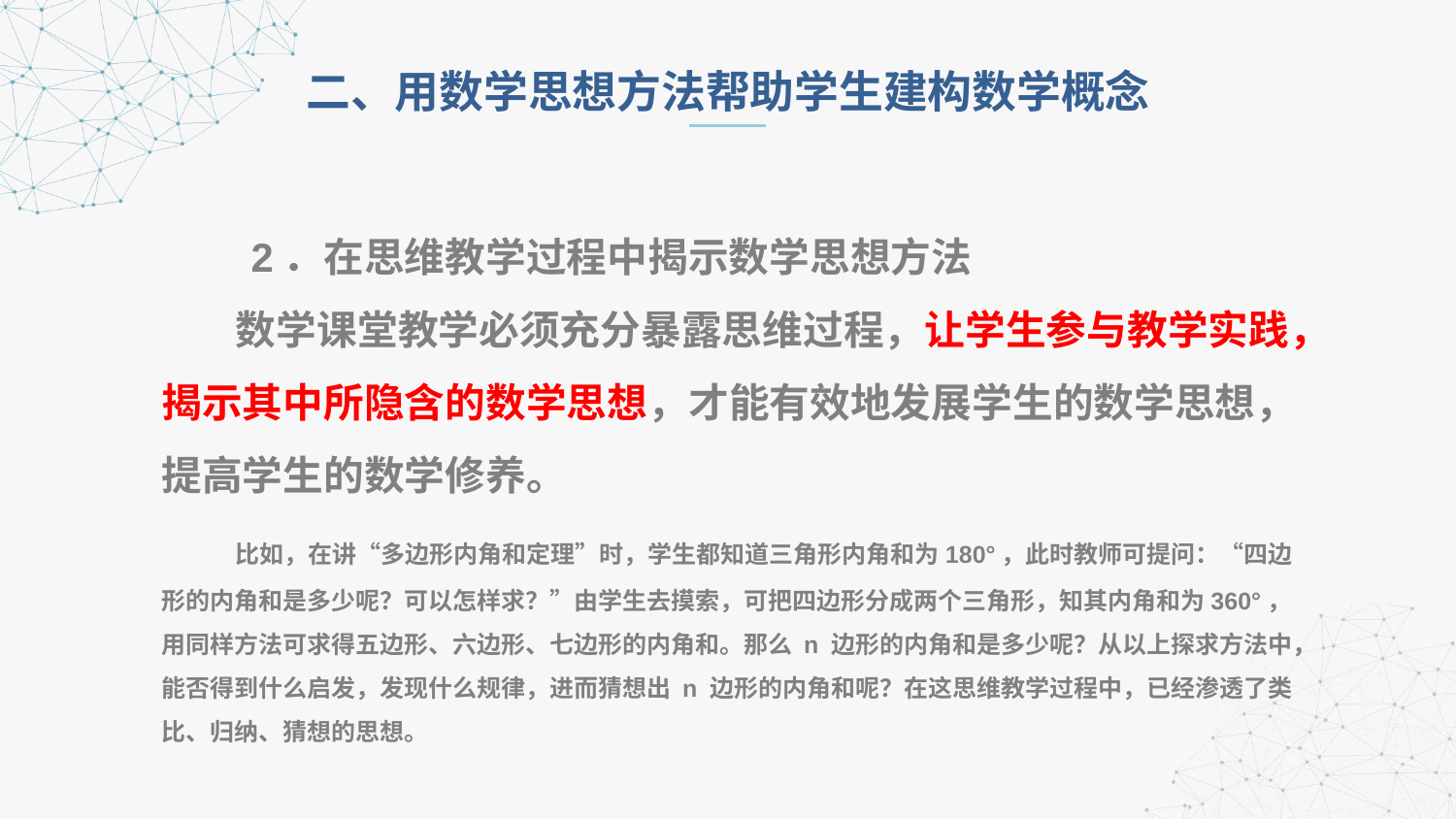

二、用数学思想方法帮助学生建构数学概念
        2．在思维教学过程中揭示数学思想方法
       数学课堂教学必须充分暴露思维过程，让学生参与教学实践，揭示其中所隐含的数学思想，才能有效地发展学生的数学思想，提高学生的数学修养。
       比如，在讲“多边形内角和定理”时，学生都知道三角形内角和为180°，此时教师可提问：“四边形的内角和是多少呢？可以怎样求？”由学生去摸索，可把四边形分成两个三角形，知其内角和为360°，用同样方法可求得五边形、六边形、七边形的内角和。那么 n 边形的内角和是多少呢？从以上探求方法中，能否得到什么启发，发现什么规律，进而猜想出 n 边形的内角和呢？在这思维教学过程中，已经渗透了类比、归纳、猜想的思想。